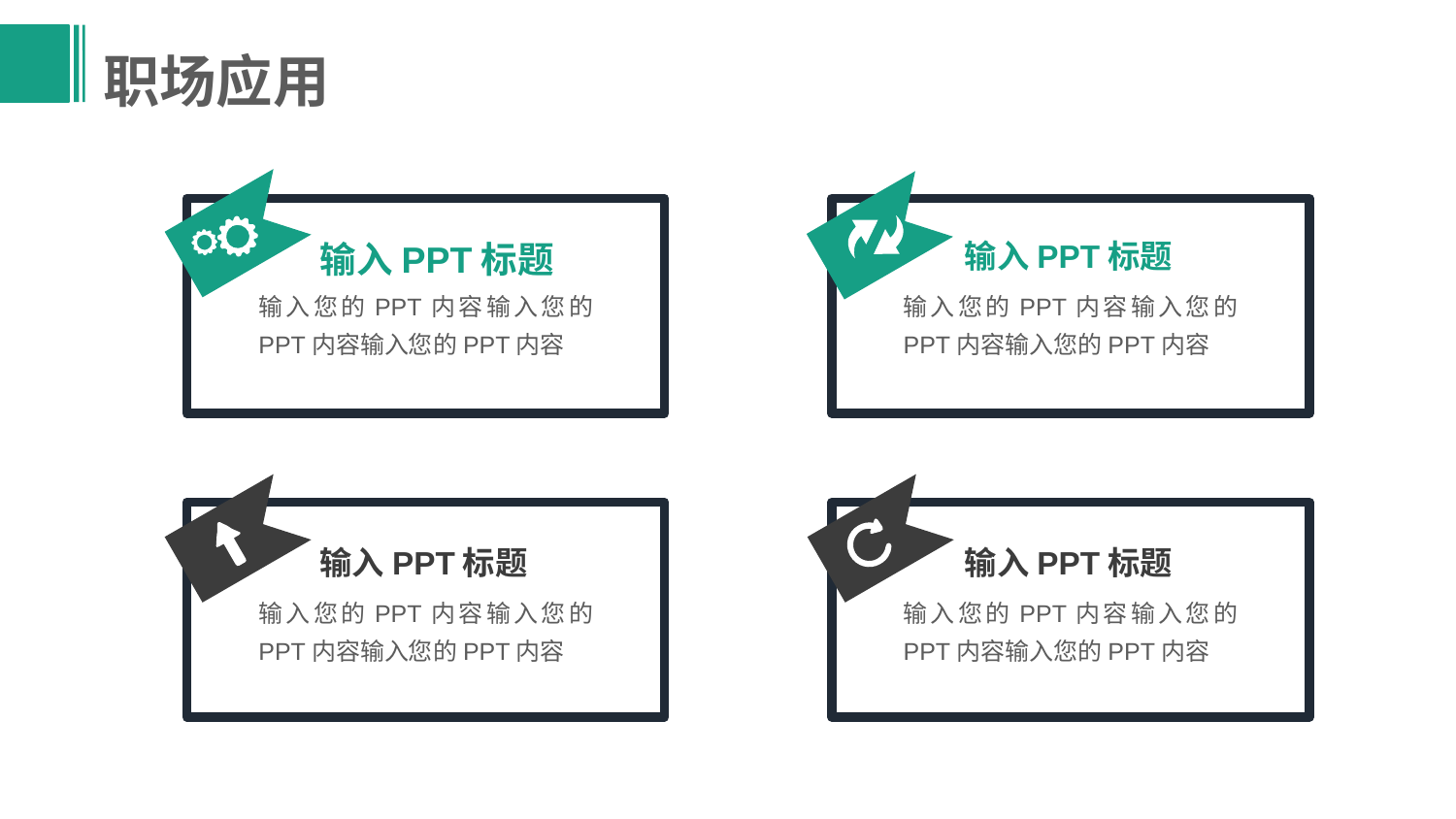

职场应用

输入PPT标题
输入PPT标题
输入您的PPT内容输入您的PPT内容输入您的PPT内容
输入您的PPT内容输入您的PPT内容输入您的PPT内容

输入PPT标题
输入PPT标题
输入您的PPT内容输入您的PPT内容输入您的PPT内容
输入您的PPT内容输入您的PPT内容输入您的PPT内容